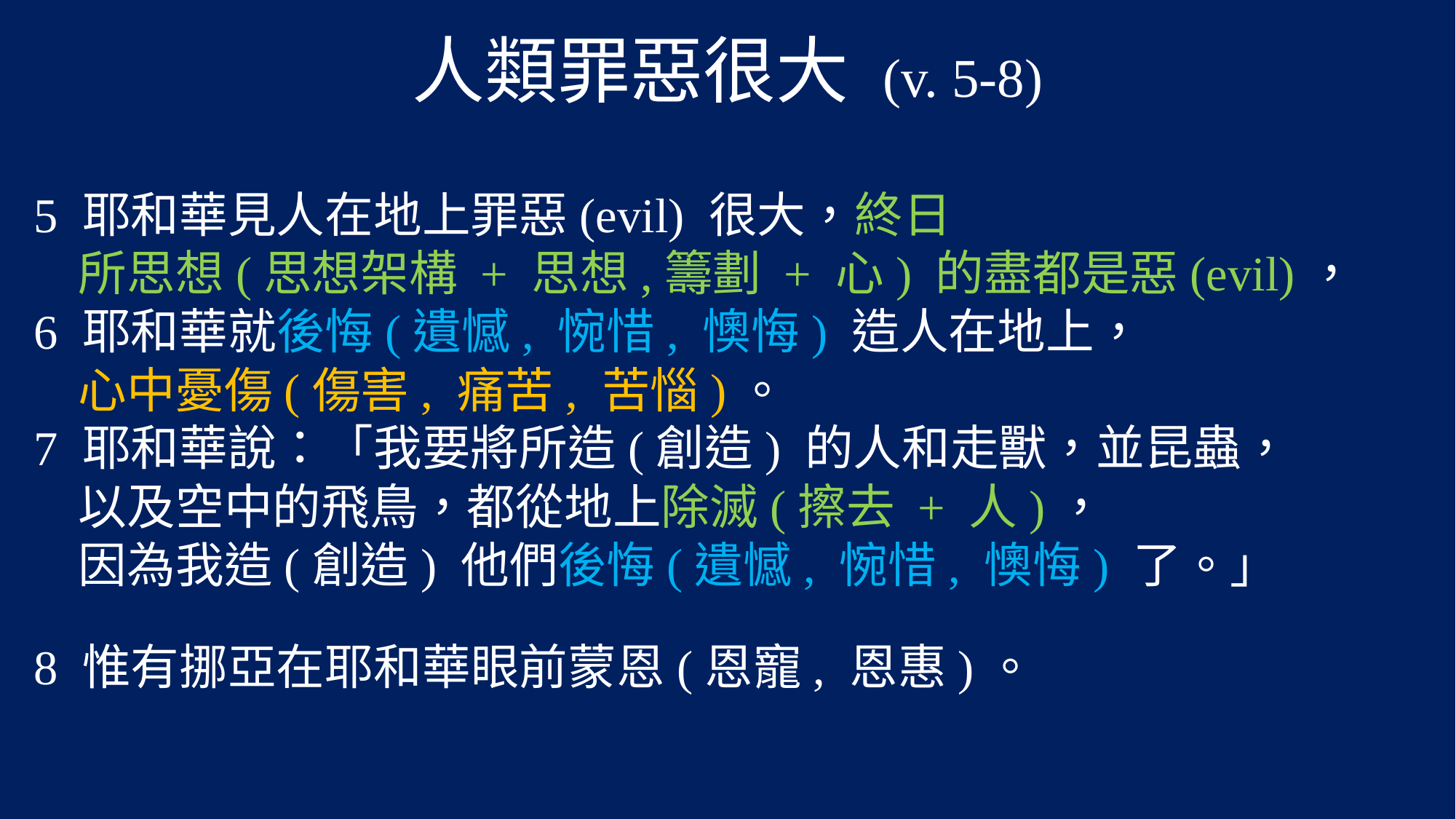

# 人類罪惡很大 (v. 5-8)
5 耶和華見人在地上罪惡(evil) 很大，終日
   所思想(思想架構 + 思想,籌劃 + 心) 的盡都是惡(evil)，
6 耶和華就後悔(遺憾, 惋惜, 懊悔) 造人在地上，
   心中憂傷(傷害, 痛苦, 苦惱)。
7 耶和華說：「我要將所造(創造) 的人和走獸，並昆蟲，
   以及空中的飛鳥，都從地上除滅(擦去 + 人)，
   因為我造(創造) 他們後悔(遺憾, 惋惜, 懊悔) 了。」

8 惟有挪亞在耶和華眼前蒙恩(恩寵, 恩惠)。